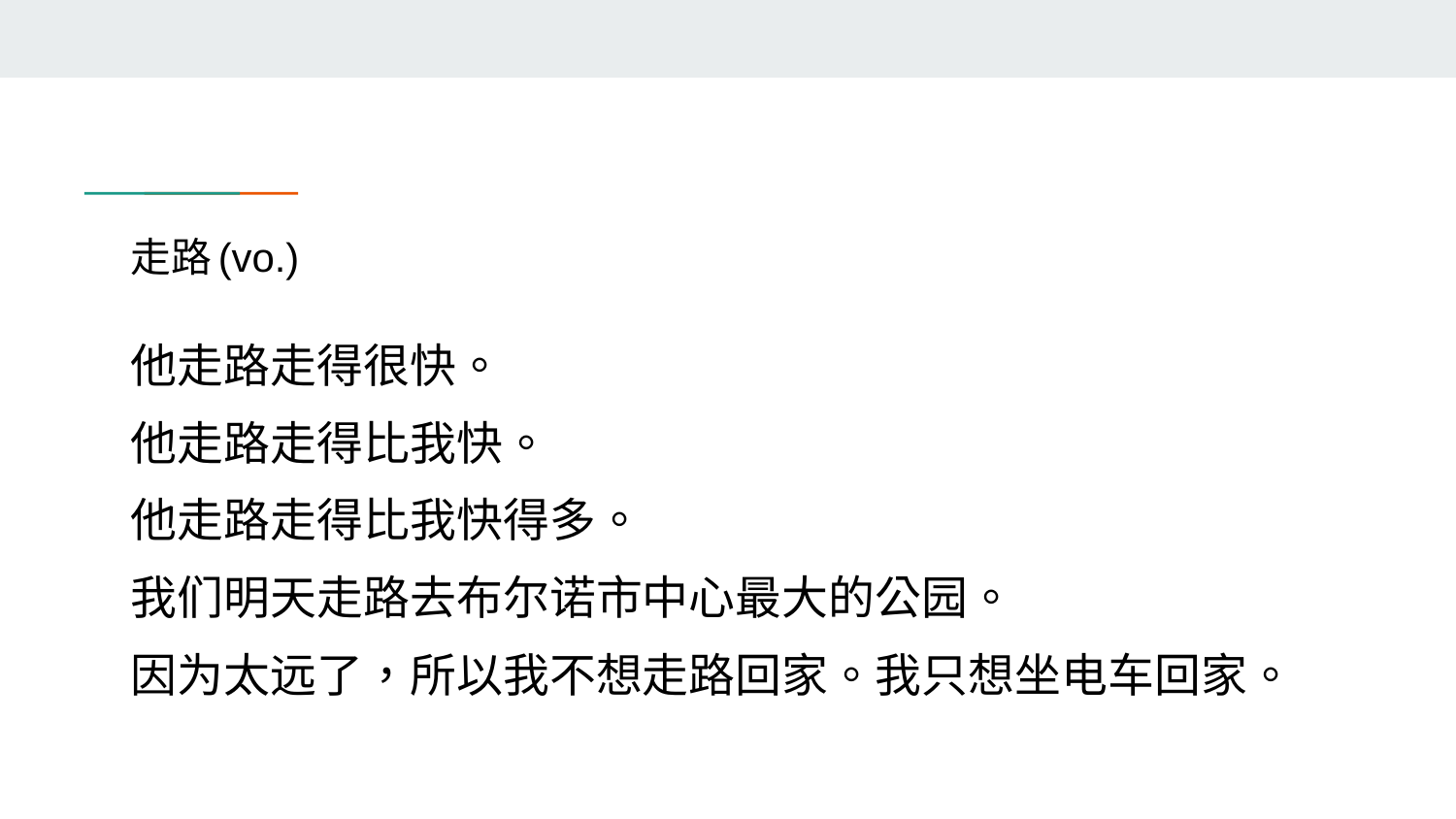

# 走路(vo.)
他走路走得很快。
他走路走得比我快。
他走路走得比我快得多。
我们明天走路去布尔诺市中心最大的公园。
因为太远了，所以我不想走路回家。我只想坐电车回家。